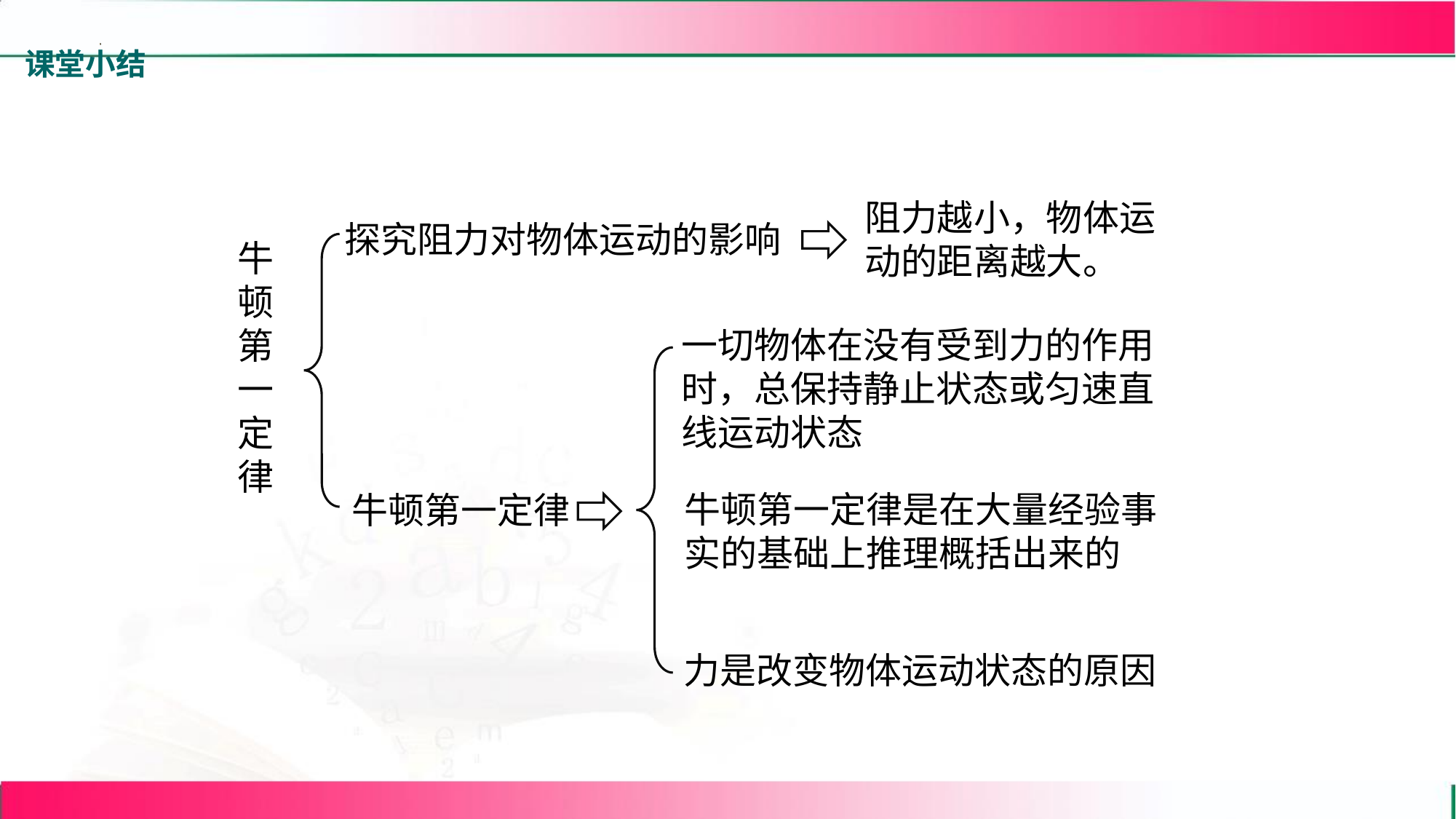

课堂小结
阻力越小，物体运动的距离越大。
探究阻力对物体运动的影响

牛顿第一定律

一切物体在没有受到力的作用时，总保持静止状态或匀速直线运动状态

牛顿第一定律是在大量经验事实的基础上推理概括出来的
牛顿第一定律

力是改变物体运动状态的原因